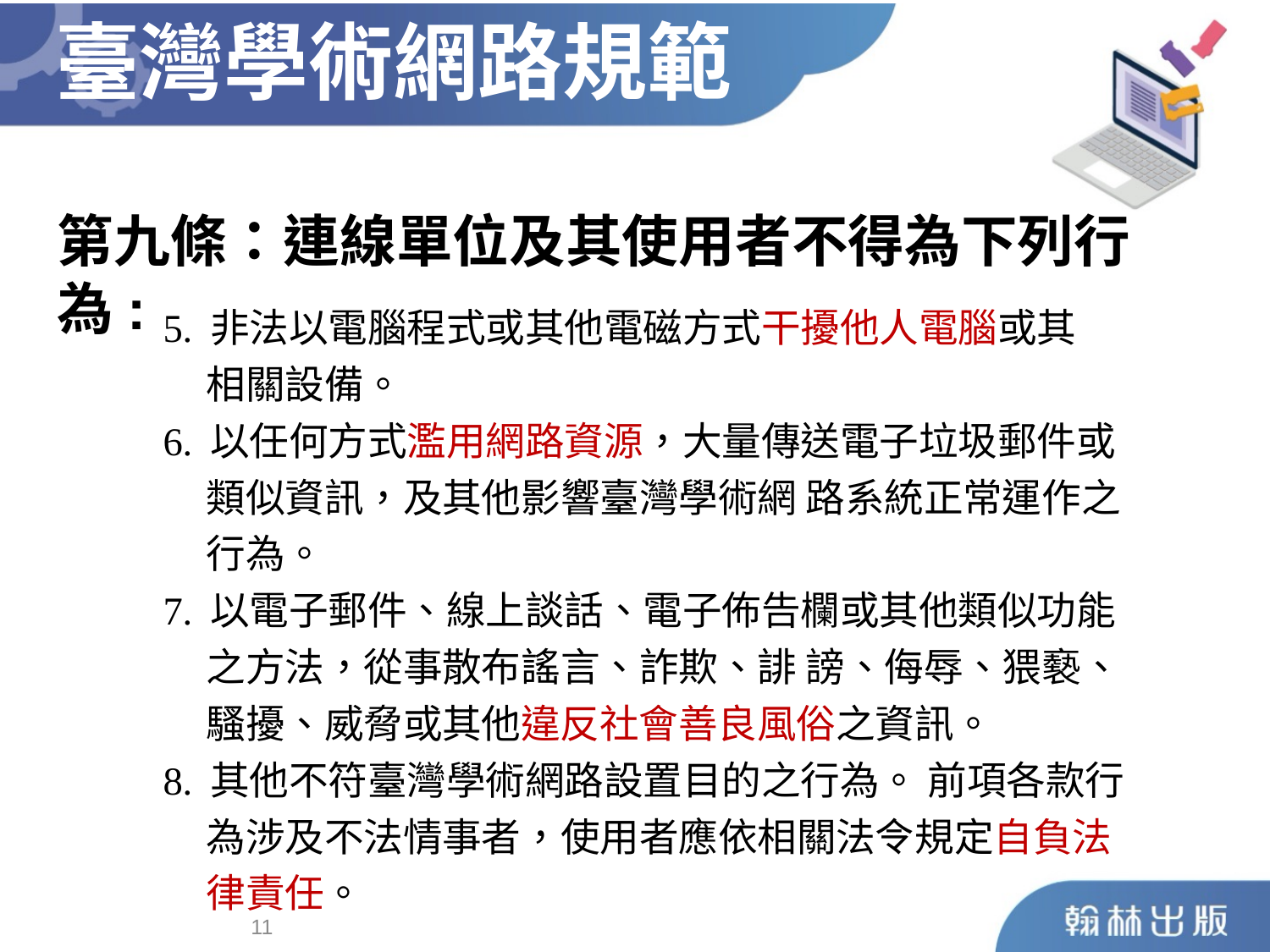

臺灣學術網路規範
第九條：連線單位及其使用者不得為下列行為:
5. 非法以電腦程式或其他電磁方式干擾他人電腦或其
    相關設備。
6. 以任何方式濫用網路資源，大量傳送電子垃圾郵件或
    類似資訊，及其他影響臺灣學術網 路系統正常運作之
    行為。
7. 以電子郵件、線上談話、電子佈告欄或其他類似功能
    之方法，從事散布謠言、詐欺、誹 謗、侮辱、猥褻、
    騷擾、威脅或其他違反社會善良風俗之資訊。
8. 其他不符臺灣學術網路設置目的之行為。 前項各款行
    為涉及不法情事者，使用者應依相關法令規定自負法
    律責任。
11